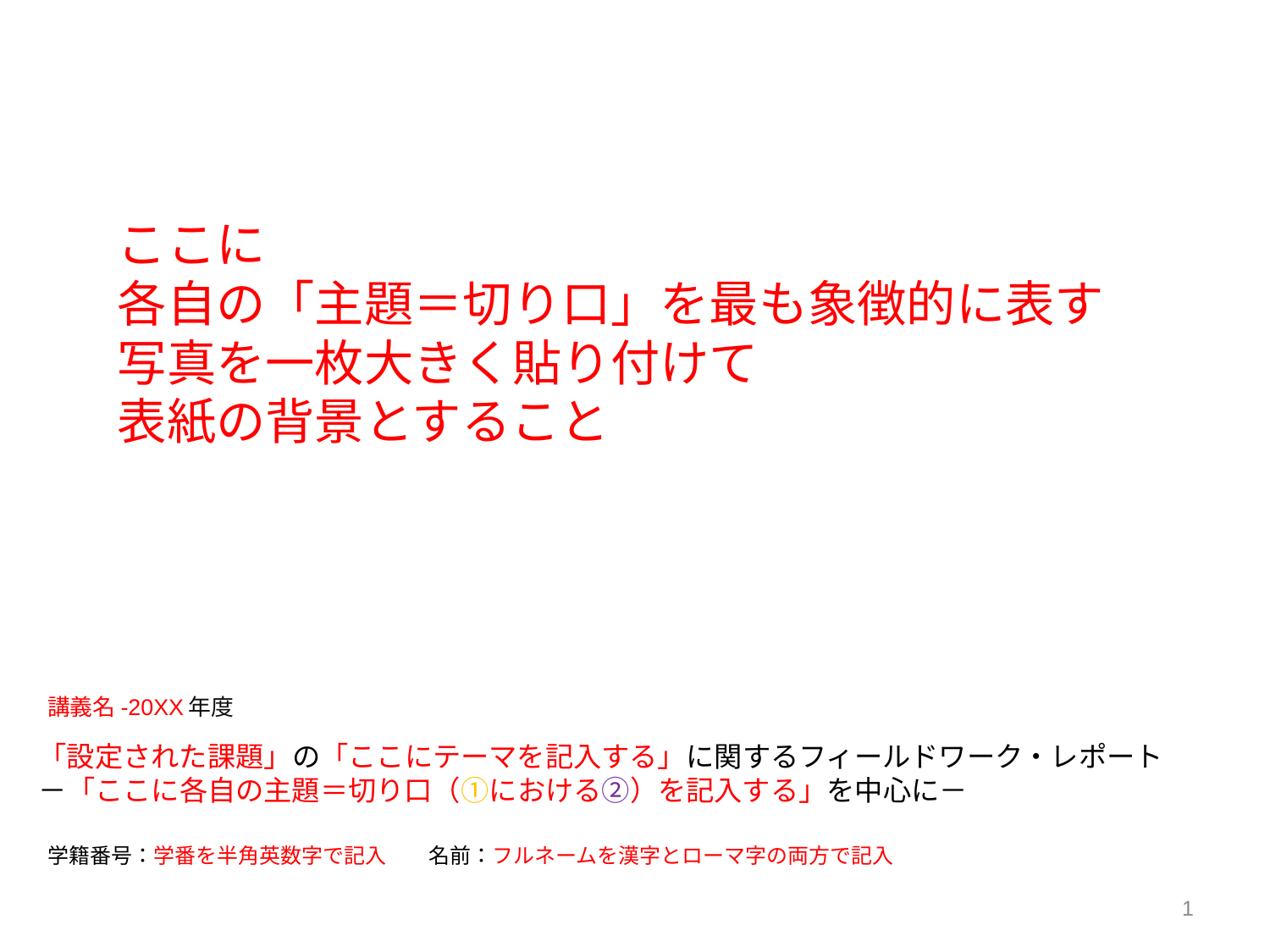

# ここに 各自の「主題＝切り口」を最も象徴的に表す 写真を一枚大きく貼り付けて 表紙の背景とすること
講義名-20XX年度
「設定された課題」の「ここにテーマを記入する」に関するフィールドワーク・レポート
－「ここに各自の主題＝切り口（①における②）を記入する」を中心に－
学籍番号：学番を半角英数字で記入　　名前：フルネームを漢字とローマ字の両方で記入
1